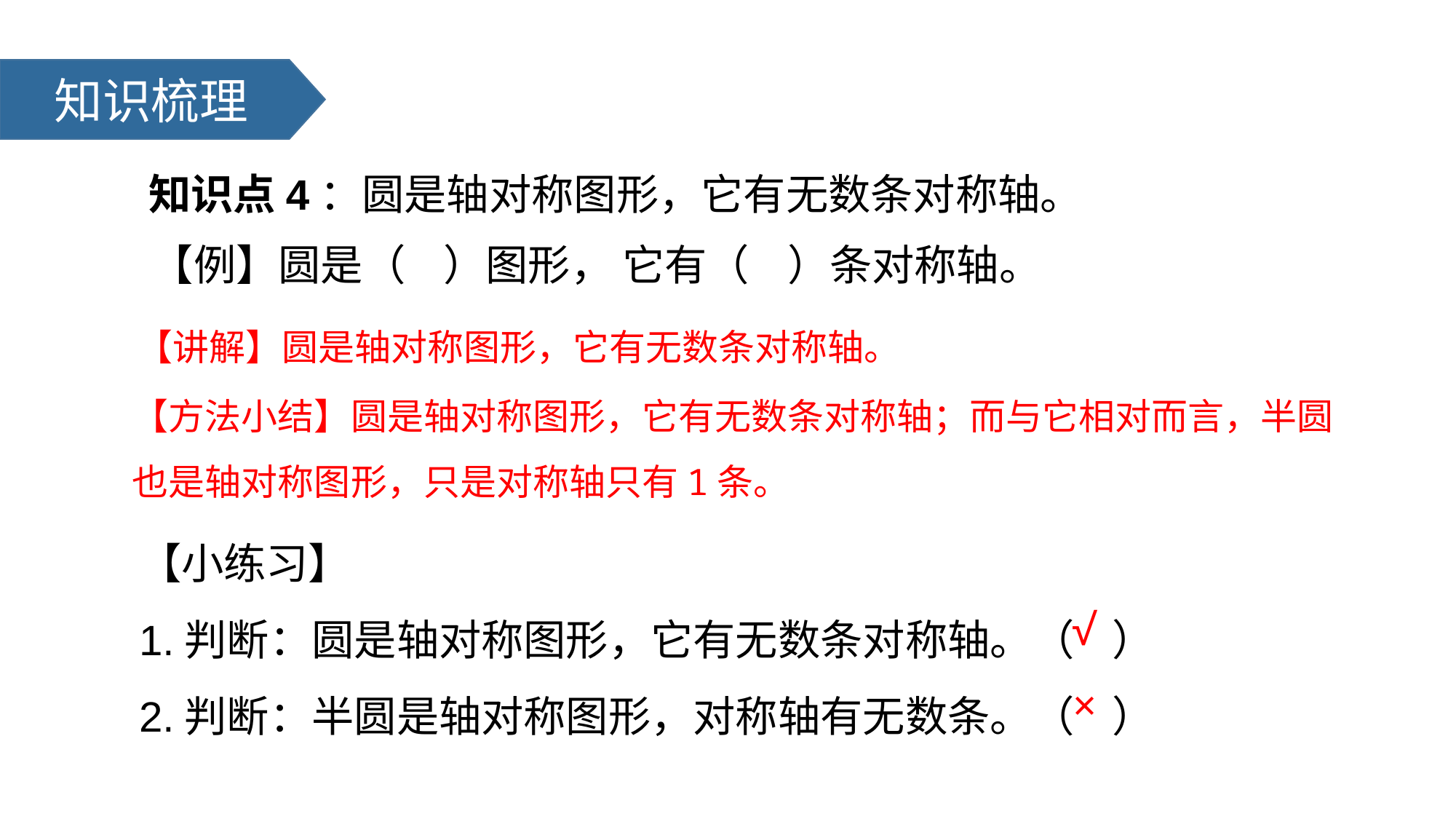

知识梳理
知识点4：圆是轴对称图形，它有无数条对称轴。
【例】圆是（    ）图形， 它有（    ）条对称轴。
【讲解】圆是轴对称图形，它有无数条对称轴。
【方法小结】圆是轴对称图形，它有无数条对称轴；而与它相对而言，半圆也是轴对称图形，只是对称轴只有1条。
【小练习】
1.判断：圆是轴对称图形，它有无数条对称轴。（    ）
2.判断：半圆是轴对称图形，对称轴有无数条。（    ）
√
×